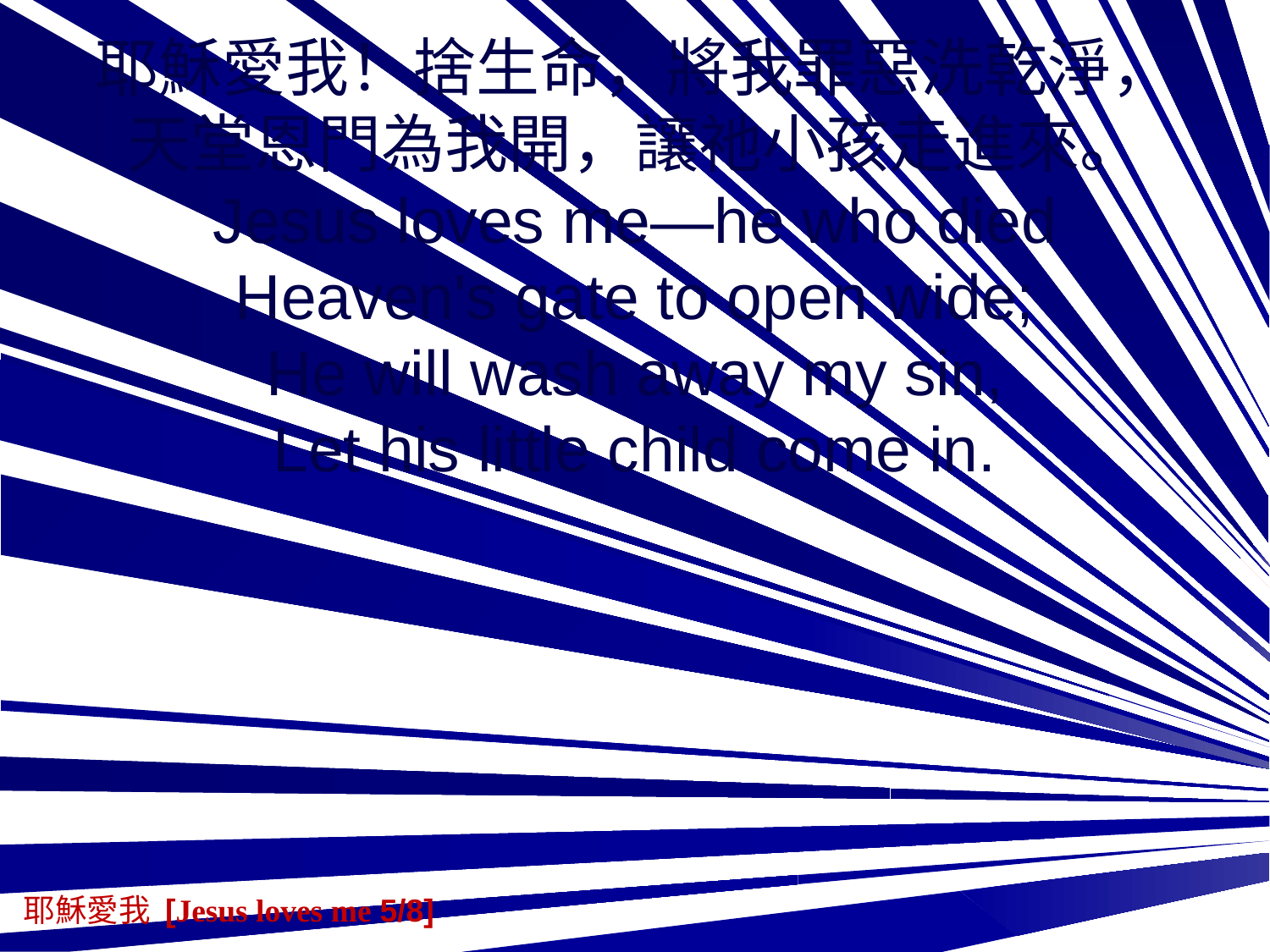

耶穌愛我！捨生命，將我罪惡洗乾淨，
天堂恩門為我開，讓祂小孩走進來。
Jesus loves me—he who died
Heaven's gate to open wide;
He will wash away my sin,
Let his little child come in.
耶穌愛我 [Jesus loves me 5/8]